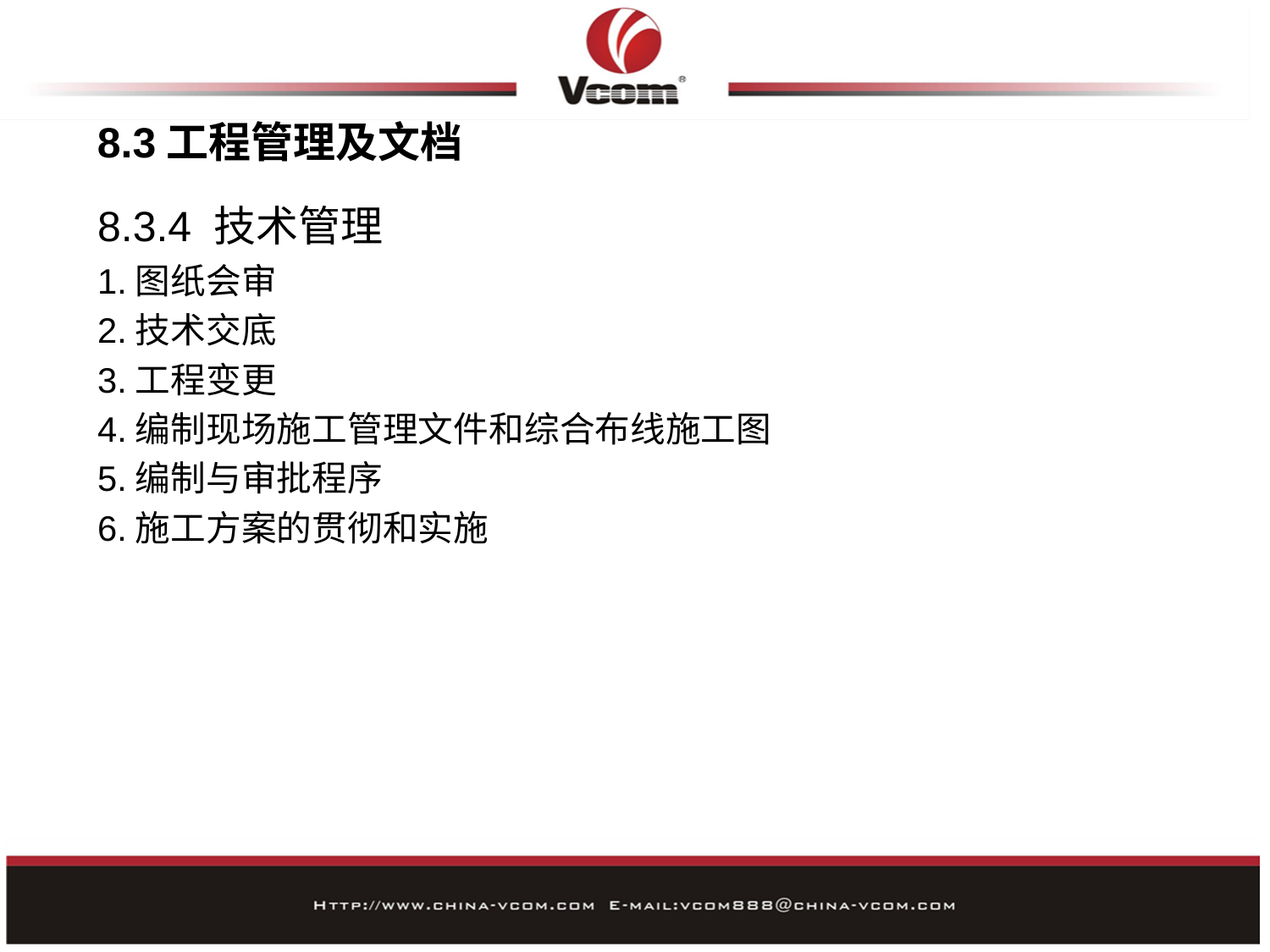

8.3工程管理及文档
8.3.4 技术管理
1.图纸会审
2.技术交底
3.工程变更
4.编制现场施工管理文件和综合布线施工图
5.编制与审批程序
6.施工方案的贯彻和实施